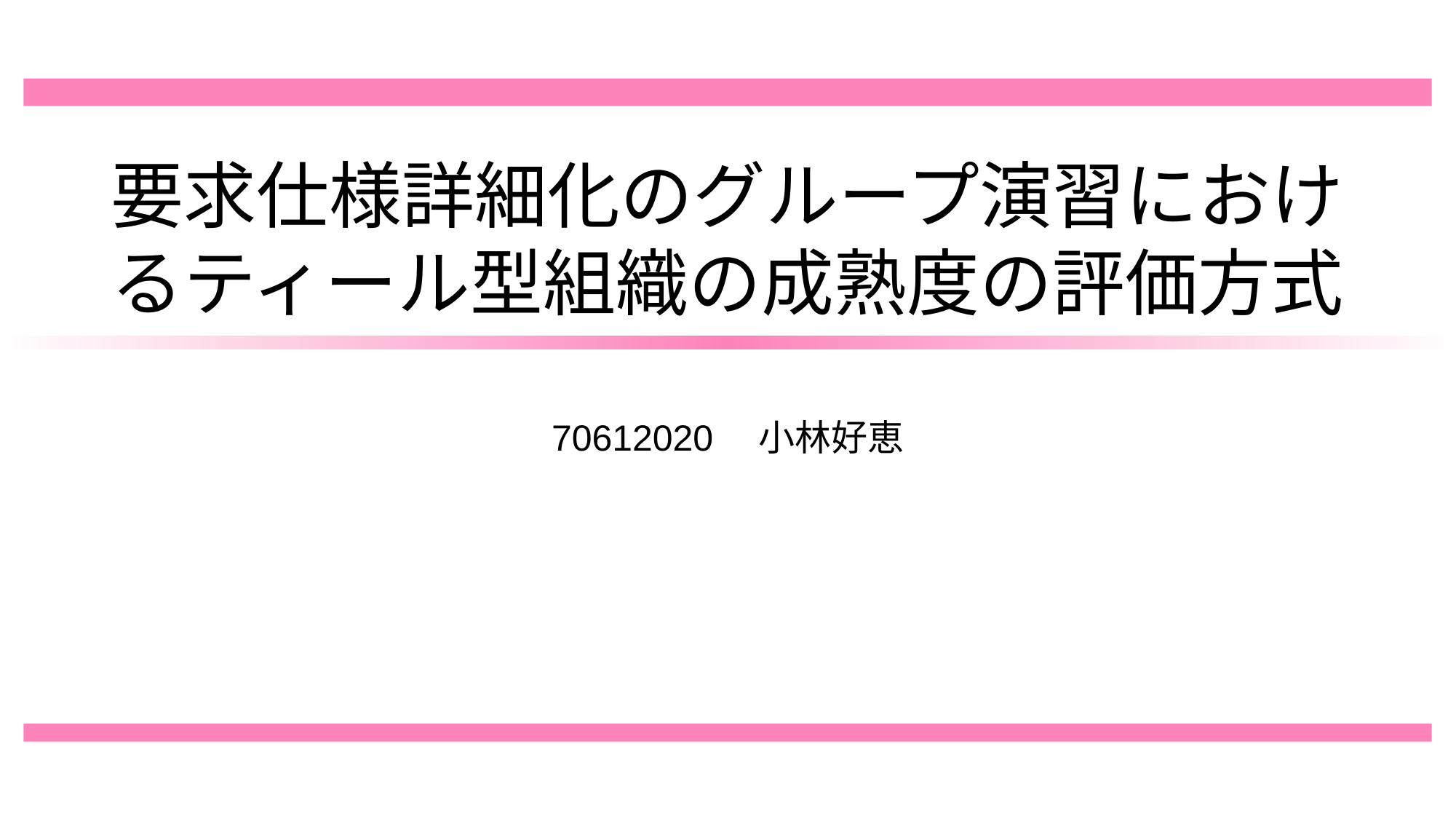

# 要求仕様詳細化のグループ演習におけるティール型組織の成熟度の評価方式

70612020　小林好恵